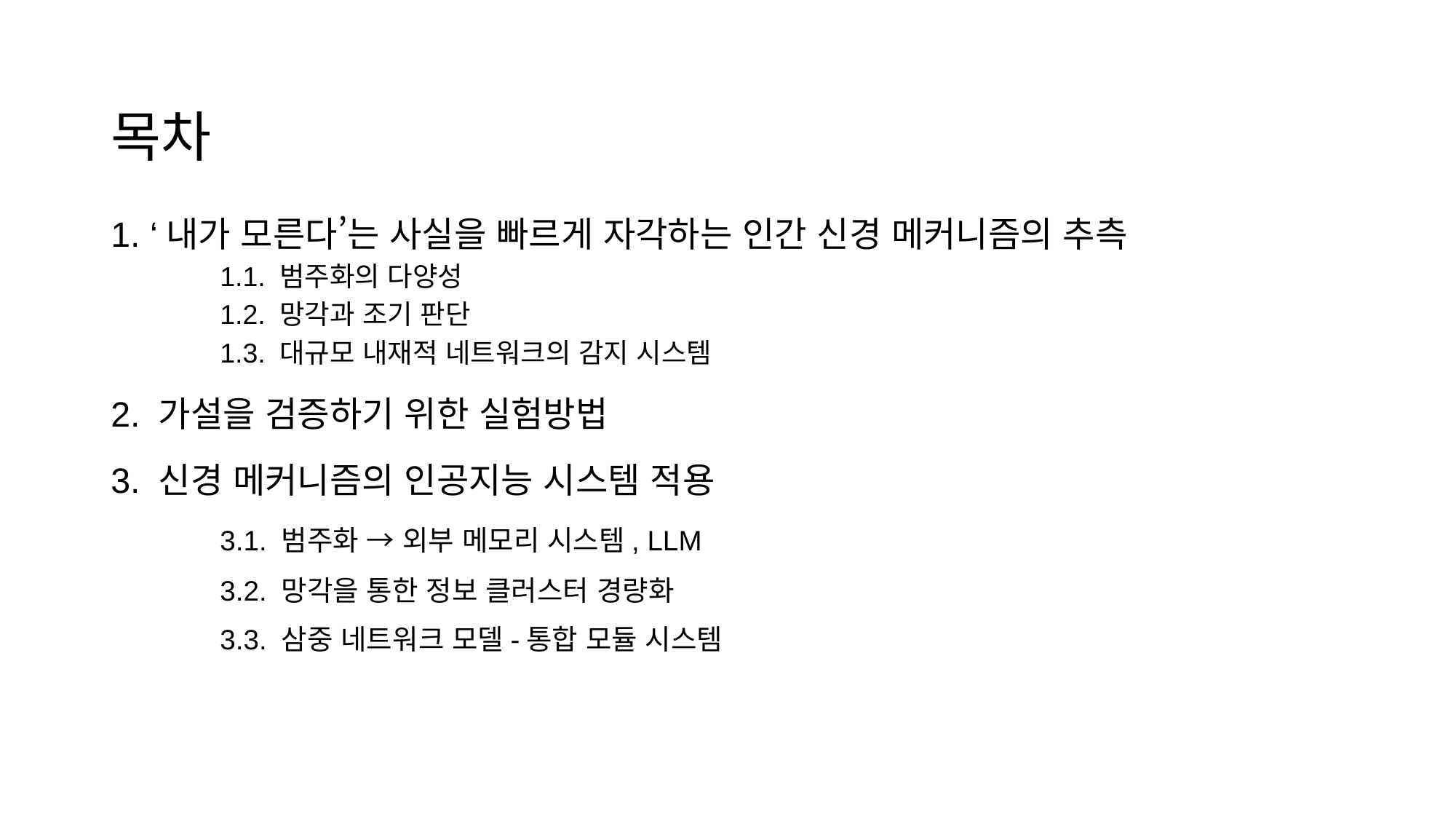

# 목차
1. ‘내가 모른다’는 사실을 빠르게 자각하는 인간 신경 메커니즘의 추측
	1.1. 범주화의 다양성
	1.2. 망각과 조기 판단
	1.3. 대규모 내재적 네트워크의 감지 시스템
2. 가설을 검증하기 위한 실험방법
3. 신경 메커니즘의 인공지능 시스템 적용
	3.1. 범주화 → 외부 메모리 시스템, LLM
	3.2. 망각을 통한 정보 클러스터 경량화
	3.3. 삼중 네트워크 모델-통합 모듈 시스템